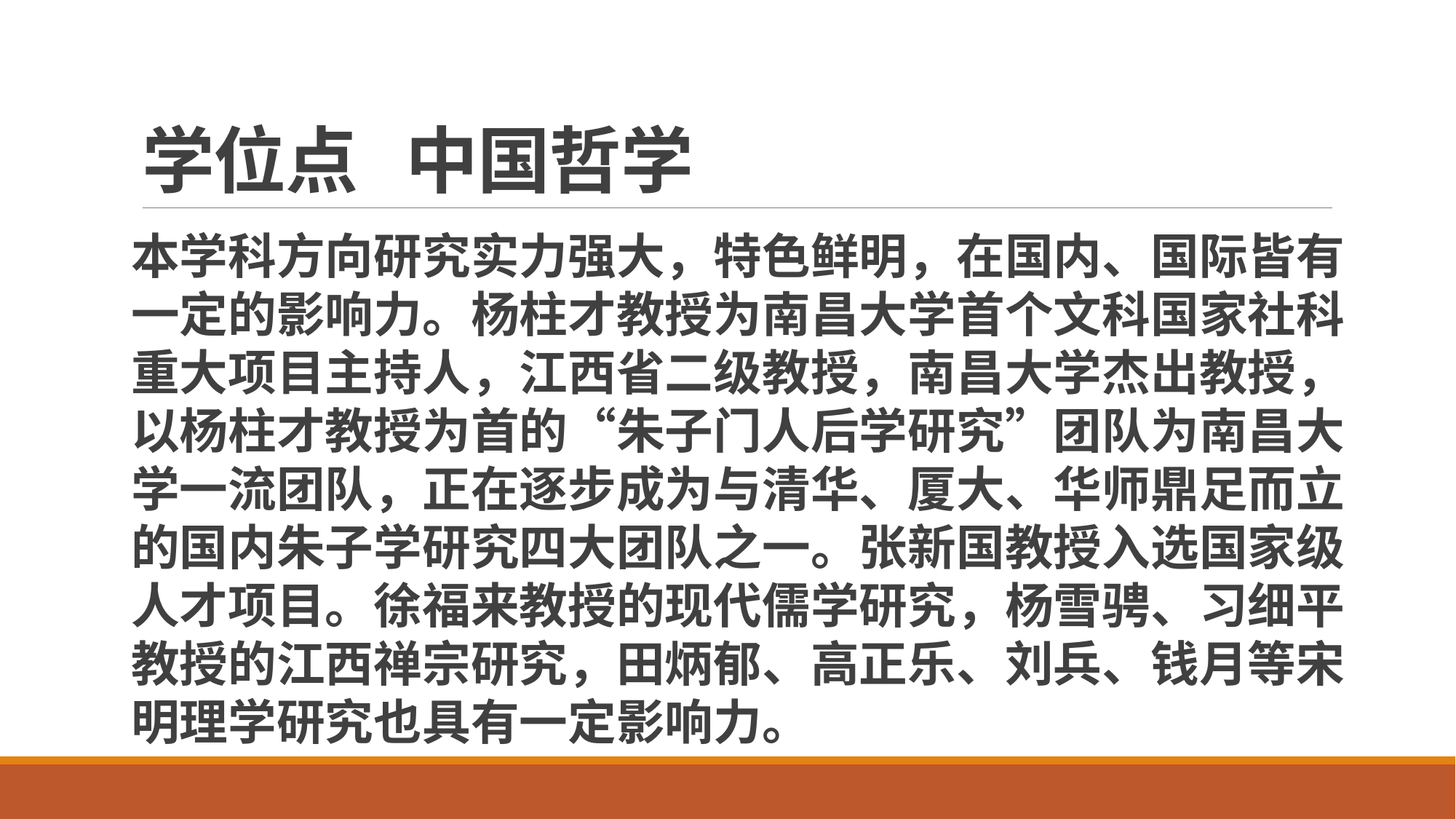

# 学位点   中国哲学
本学科方向研究实力强大，特色鲜明，在国内、国际皆有一定的影响力。杨柱才教授为南昌大学首个文科国家社科重大项目主持人，江西省二级教授，南昌大学杰出教授，以杨柱才教授为首的“朱子门人后学研究”团队为南昌大学一流团队，正在逐步成为与清华、厦大、华师鼎足而立的国内朱子学研究四大团队之一。张新国教授入选国家级人才项目。徐福来教授的现代儒学研究，杨雪骋、习细平教授的江西禅宗研究，田炳郁、高正乐、刘兵、钱月等宋明理学研究也具有一定影响力。